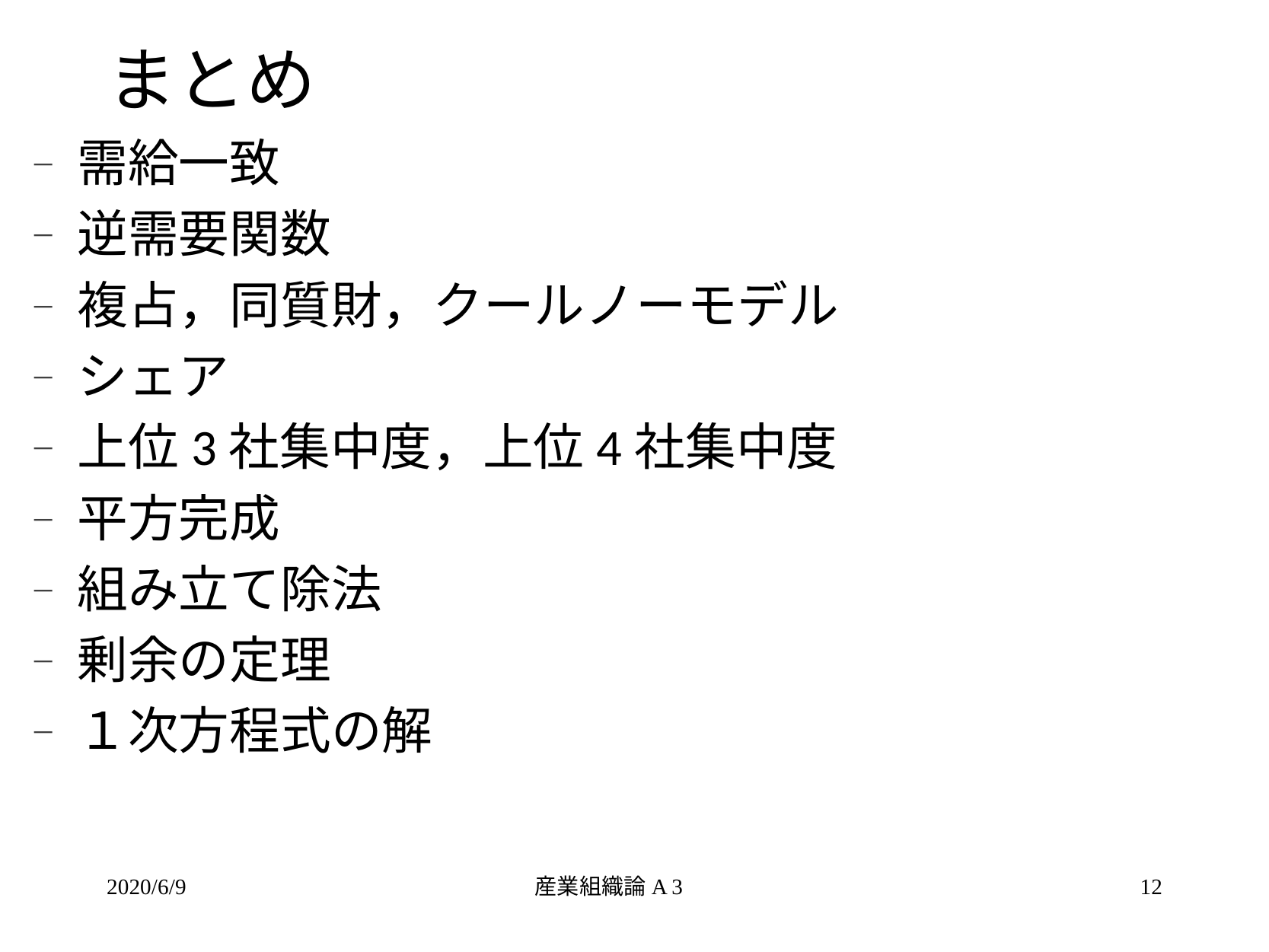

# まとめ
需給一致
逆需要関数
複占，同質財，クールノーモデル
シェア
上位3社集中度，上位4社集中度
平方完成
組み立て除法
剰余の定理
１次方程式の解

2020/6/9
産業組織論A 3
12